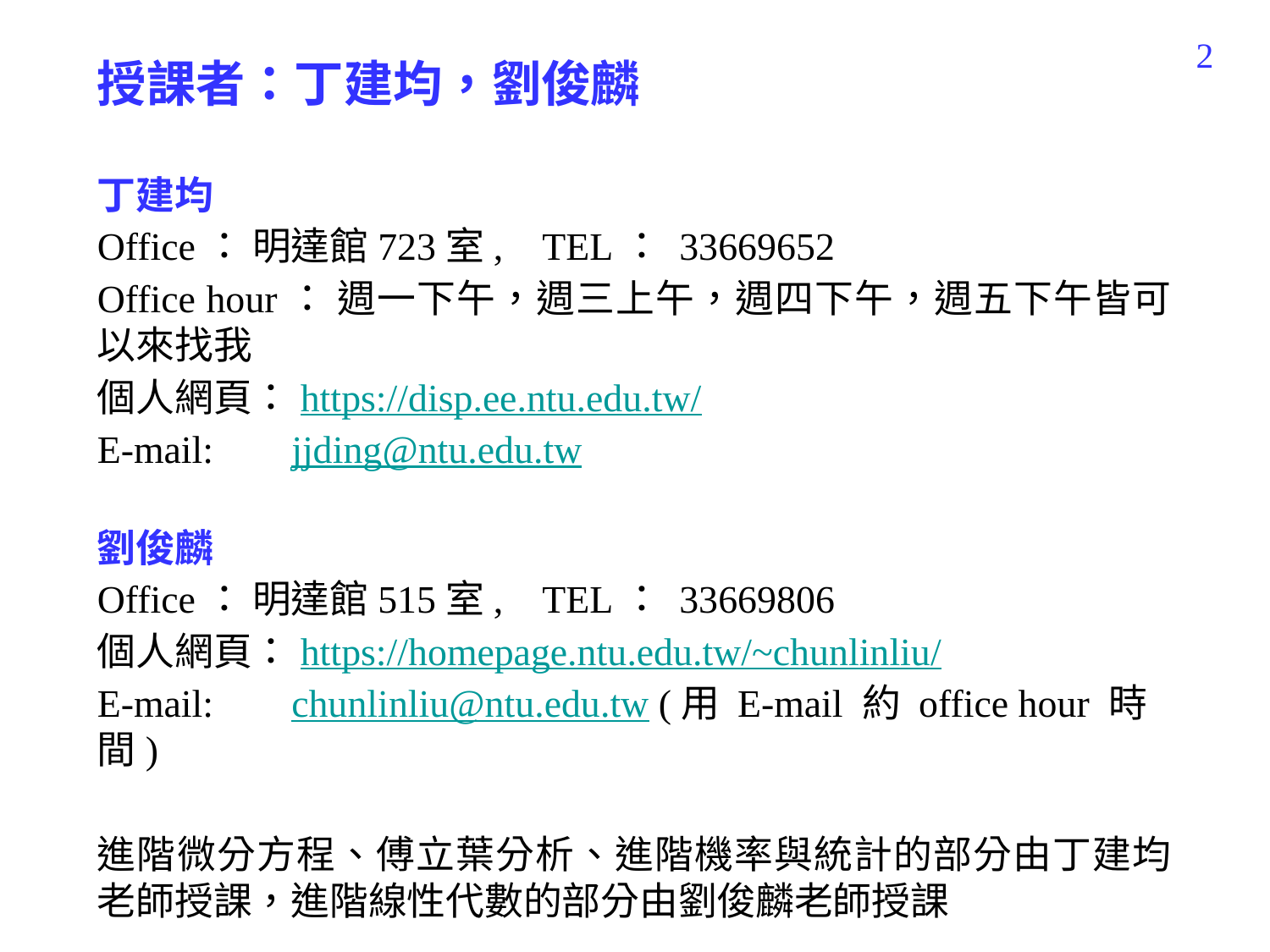

2
授課者：丁建均，劉俊麟

丁建均
Office： 明達館723室,    TEL： 33669652
Office hour： 週一下午，週三上午，週四下午，週五下午皆可以來找我
個人網頁：https://disp.ee.ntu.edu.tw/
E-mail:        jjding@ntu.edu.tw

劉俊麟
Office： 明達館515室,    TEL： 33669806
個人網頁：https://homepage.ntu.edu.tw/~chunlinliu/
E-mail:        chunlinliu@ntu.edu.tw (用 E-mail 約 office hour 時間)

進階微分方程、傅立葉分析、進階機率與統計的部分由丁建均老師授課，進階線性代數的部分由劉俊麟老師授課